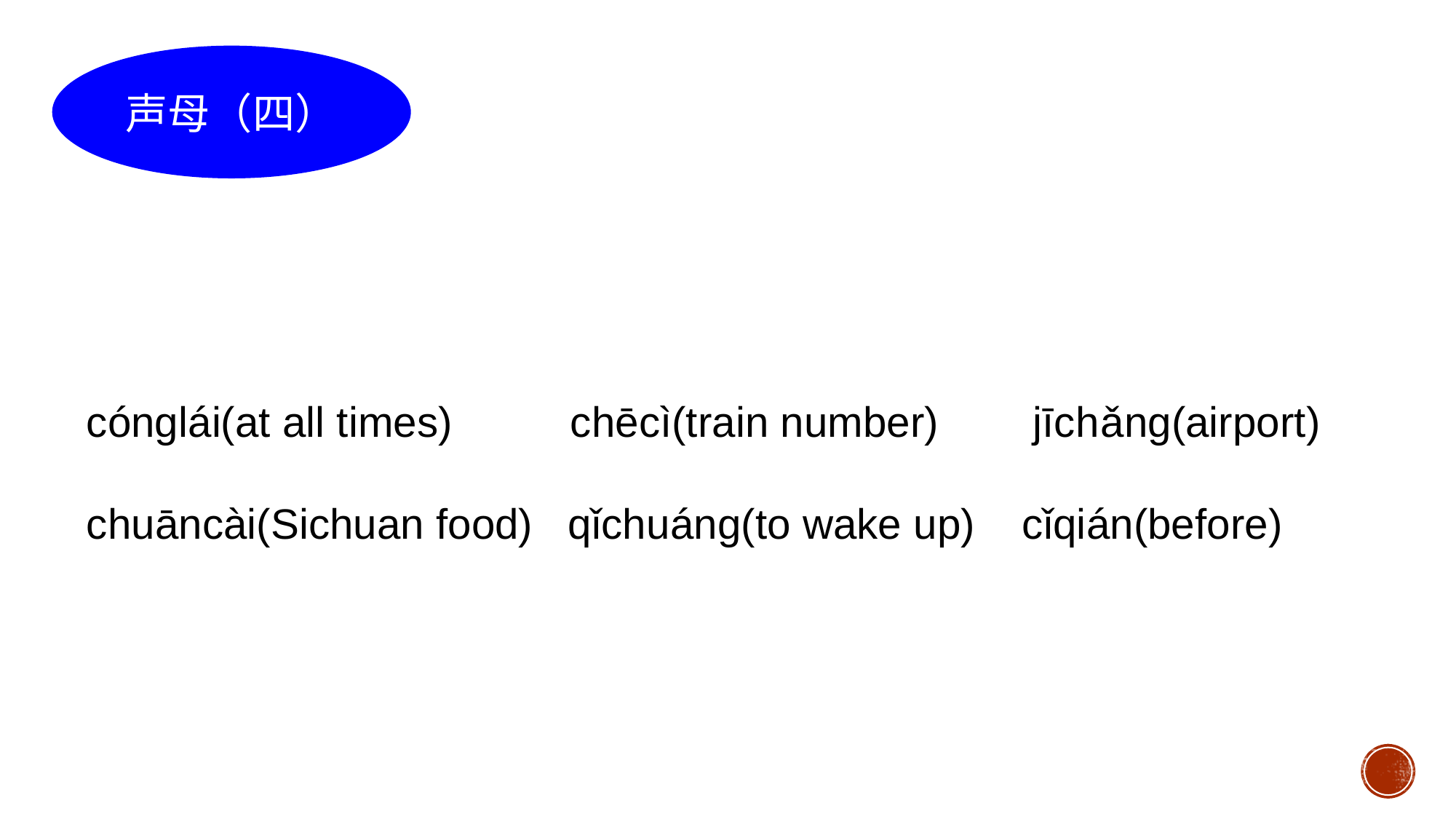

声母（四）
cónglái(at all times)          chēcì(train number)        jīchǎng(airport)
chuāncài(Sichuan food)   qǐchuáng(to wake up)    cǐqián(before)